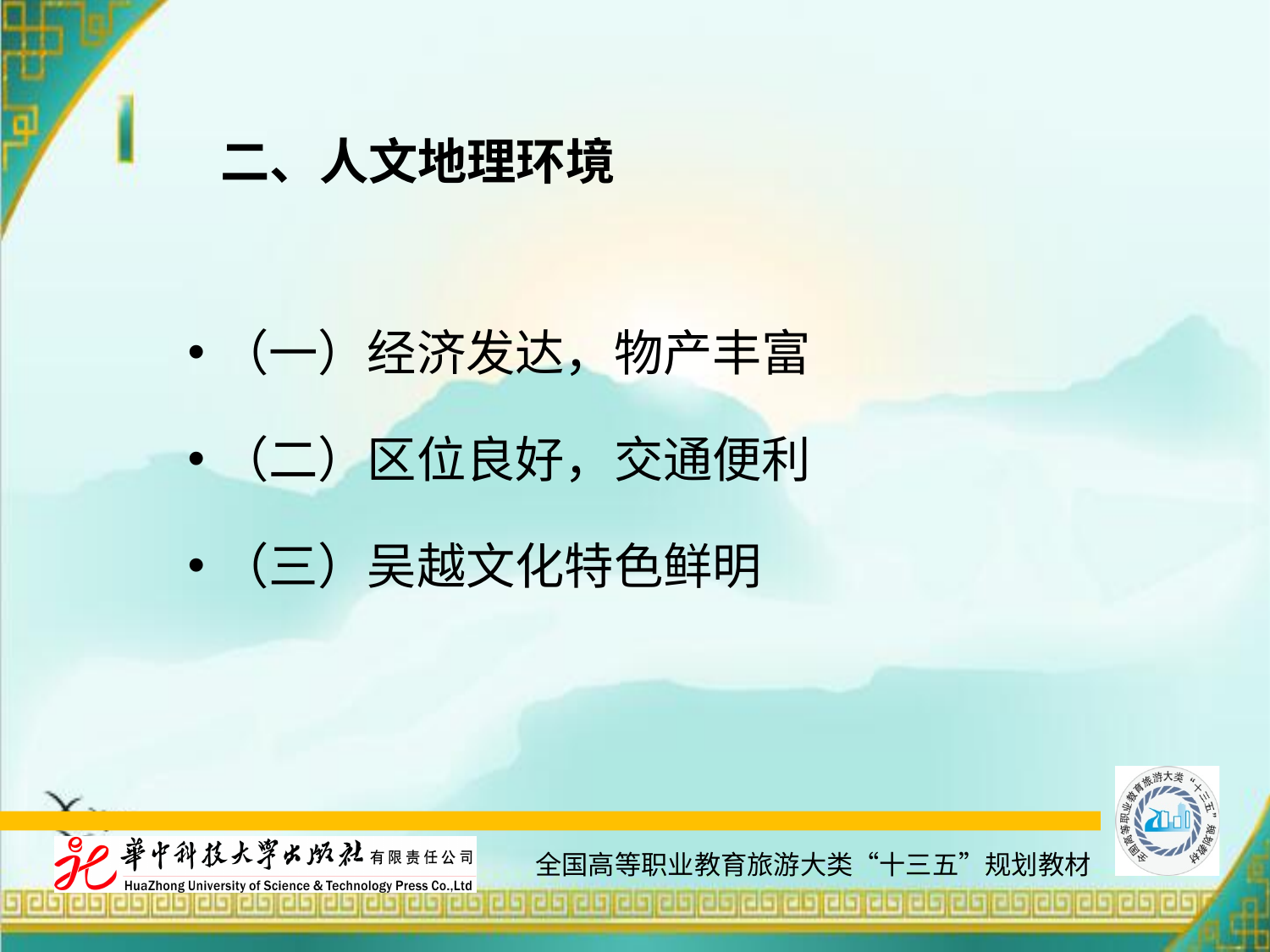

# 二、人文地理环境
（一）经济发达，物产丰富
（二）区位良好，交通便利
（三）吴越文化特色鲜明